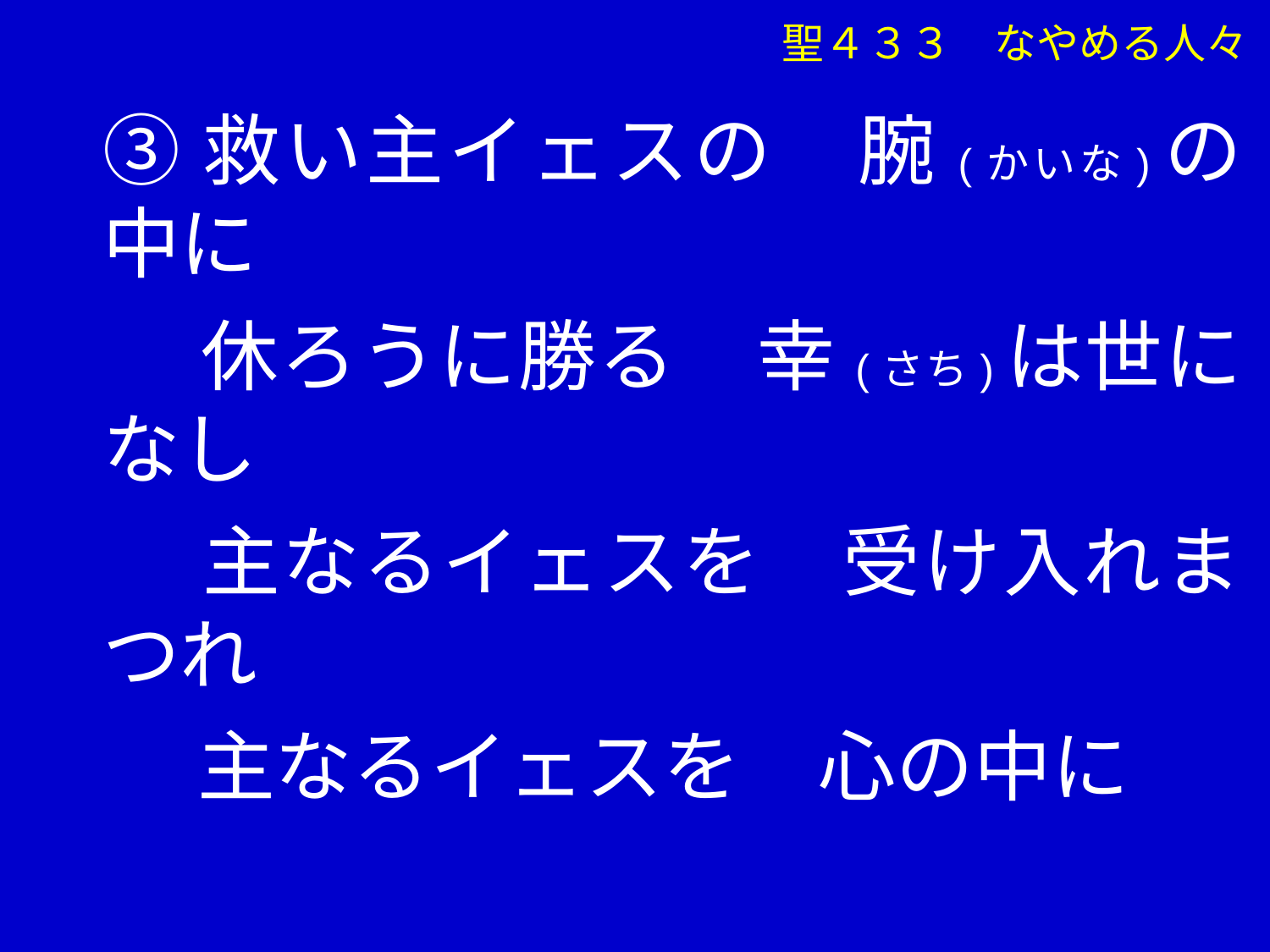

③救い主イェスの　腕(かいな)の中に
　 休ろうに勝る　幸(さち)は世になし
　 主なるイェスを　受け入れまつれ
　 主なるイェスを　心の中に
聖４３３　なやめる人々